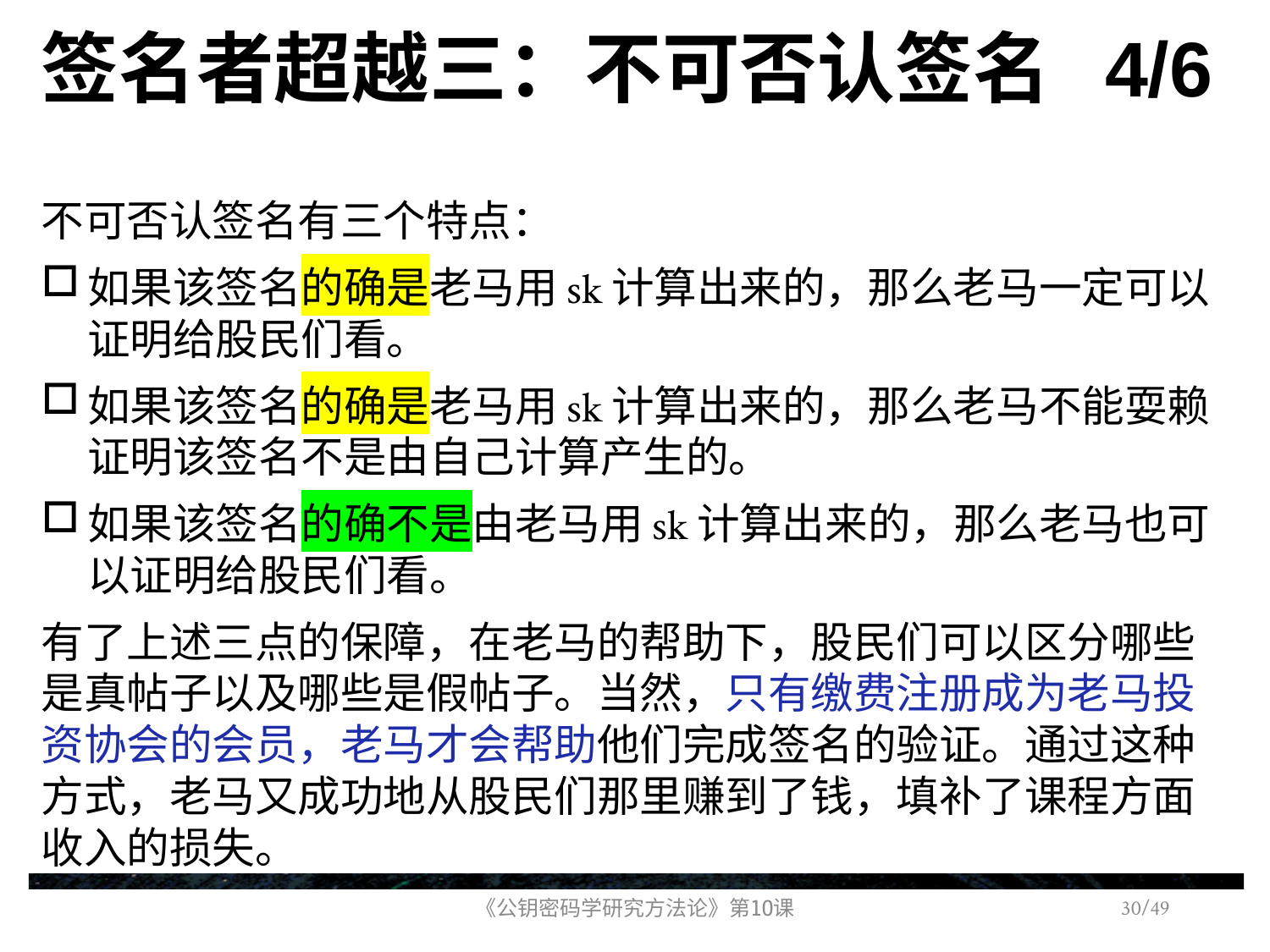

# 签名者超越三：不可否认签名  4/6
不可否认签名有三个特点：
如果该签名的确是老马用sk计算出来的，那么老马一定可以证明给股民们看。
如果该签名的确是老马用sk计算出来的，那么老马不能耍赖证明该签名不是由自己计算产生的。
如果该签名的确不是由老马用sk计算出来的，那么老马也可以证明给股民们看。
有了上述三点的保障，在老马的帮助下，股民们可以区分哪些是真帖子以及哪些是假帖子。当然，只有缴费注册成为老马投资协会的会员，老马才会帮助他们完成签名的验证。通过这种方式，老马又成功地从股民们那里赚到了钱，填补了课程方面收入的损失。
《公钥密码学研究方法论》第10课
30/49